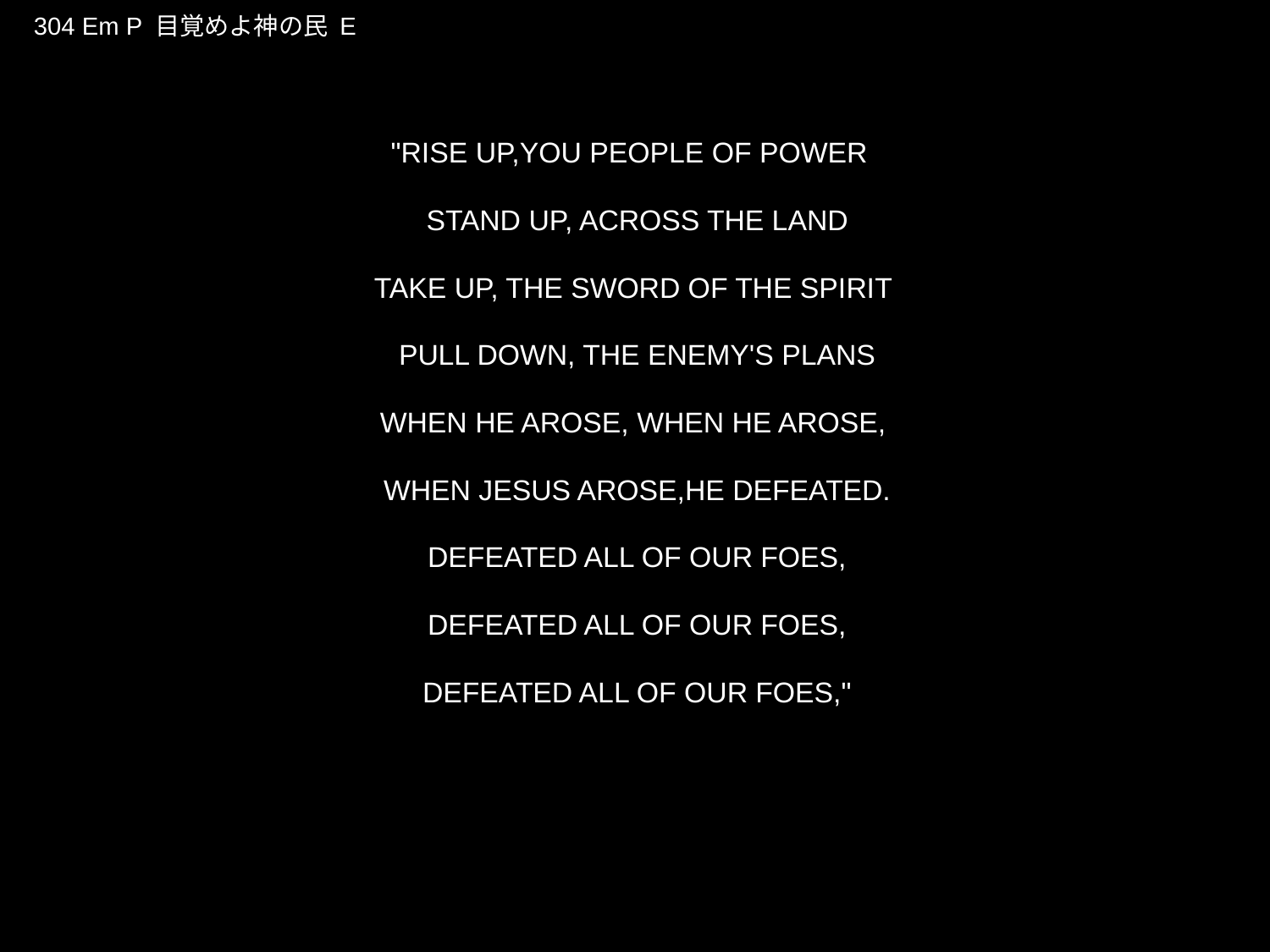

めざめよかみのたみ
★P
304 Em P 目覚めよ神の民 E
★４
"RISE UP,YOU PEOPLE OF POWER
STAND UP, ACROSS THE LAND
TAKE UP, THE SWORD OF THE SPIRIT
PULL DOWN, THE ENEMY'S PLANS
WHEN HE AROSE, WHEN HE AROSE,
WHEN JESUS AROSE,HE DEFEATED.
DEFEATED ALL OF OUR FOES,
DEFEATED ALL OF OUR FOES,
DEFEATED ALL OF OUR FOES,"